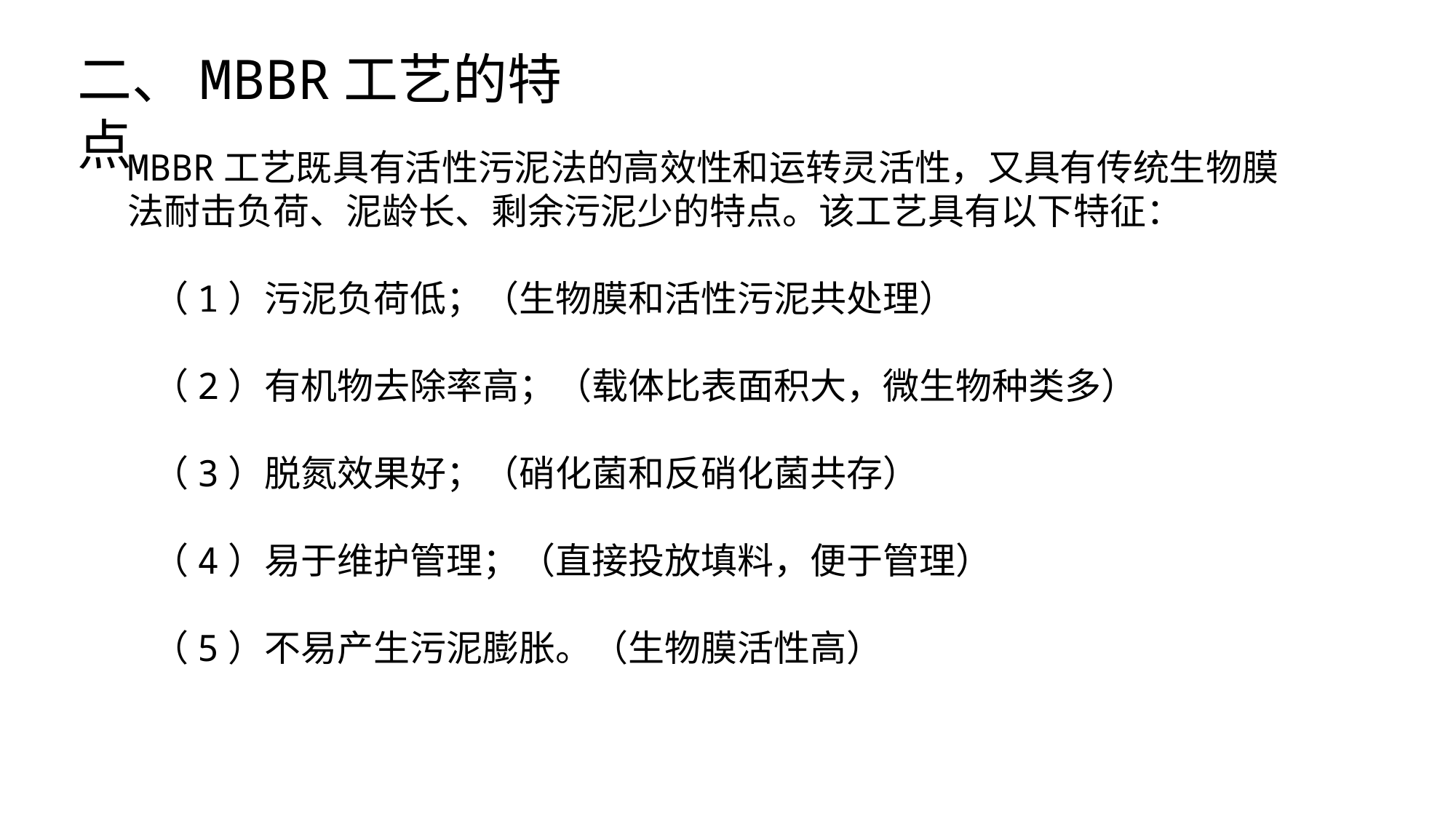

二、MBBR工艺的特点
MBBR工艺既具有活性污泥法的高效性和运转灵活性，又具有传统生物膜法耐击负荷、泥龄长、剩余污泥少的特点。该工艺具有以下特征：
  （1）污泥负荷低；（生物膜和活性污泥共处理）
  （2）有机物去除率高；（载体比表面积大，微生物种类多）
  （3）脱氮效果好；（硝化菌和反硝化菌共存）
  （4）易于维护管理；（直接投放填料，便于管理）
  （5）不易产生污泥膨胀。（生物膜活性高）